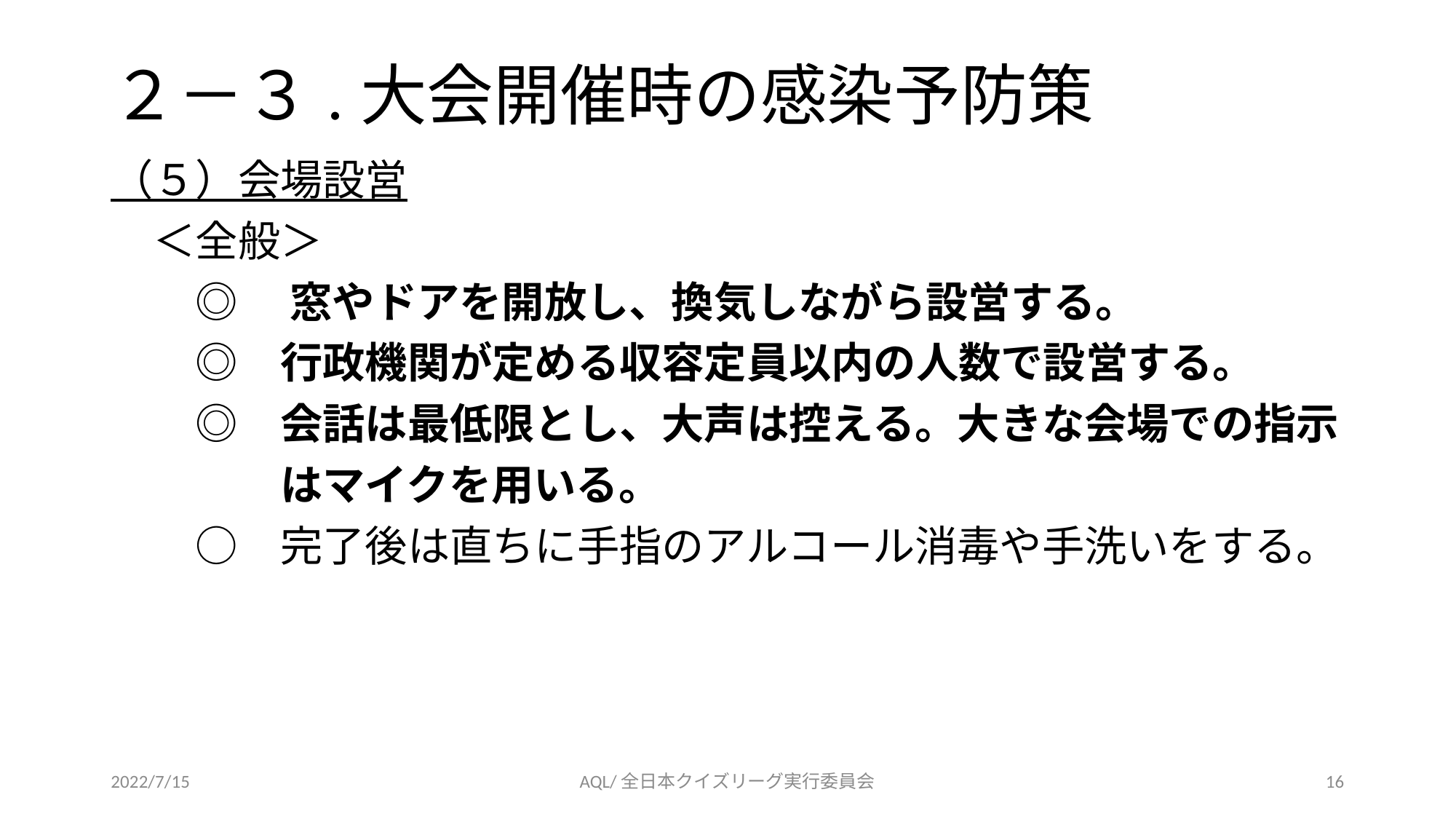

# ２－３.大会開催時の感染予防策
（５）会場設営
　＜全般＞
　　◎　 窓やドアを開放し、換気しながら設営する。
　　◎　行政機関が定める収容定員以内の人数で設営する。
　　◎　会話は最低限とし、大声は控える。大きな会場での指示
　　　　はマイクを用いる。
　　○　完了後は直ちに手指のアルコール消毒や手洗いをする。
2022/7/15
AQL/全日本クイズリーグ実行委員会
16